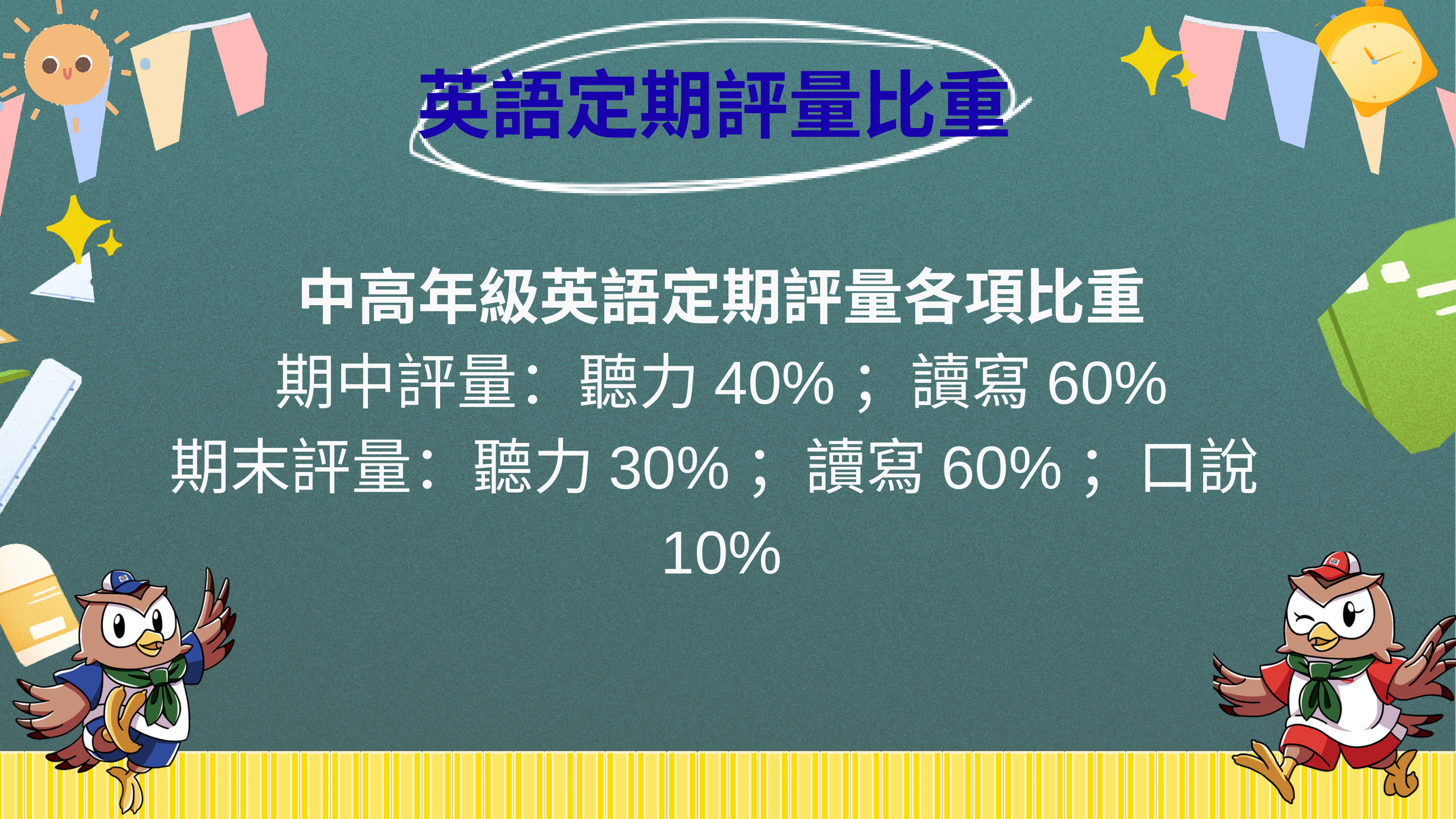

英語定期評量比重

中高年級英語定期評量各項比重
期中評量：聽力40%；讀寫60%
期末評量：聽力30%；讀寫60%；口說10%